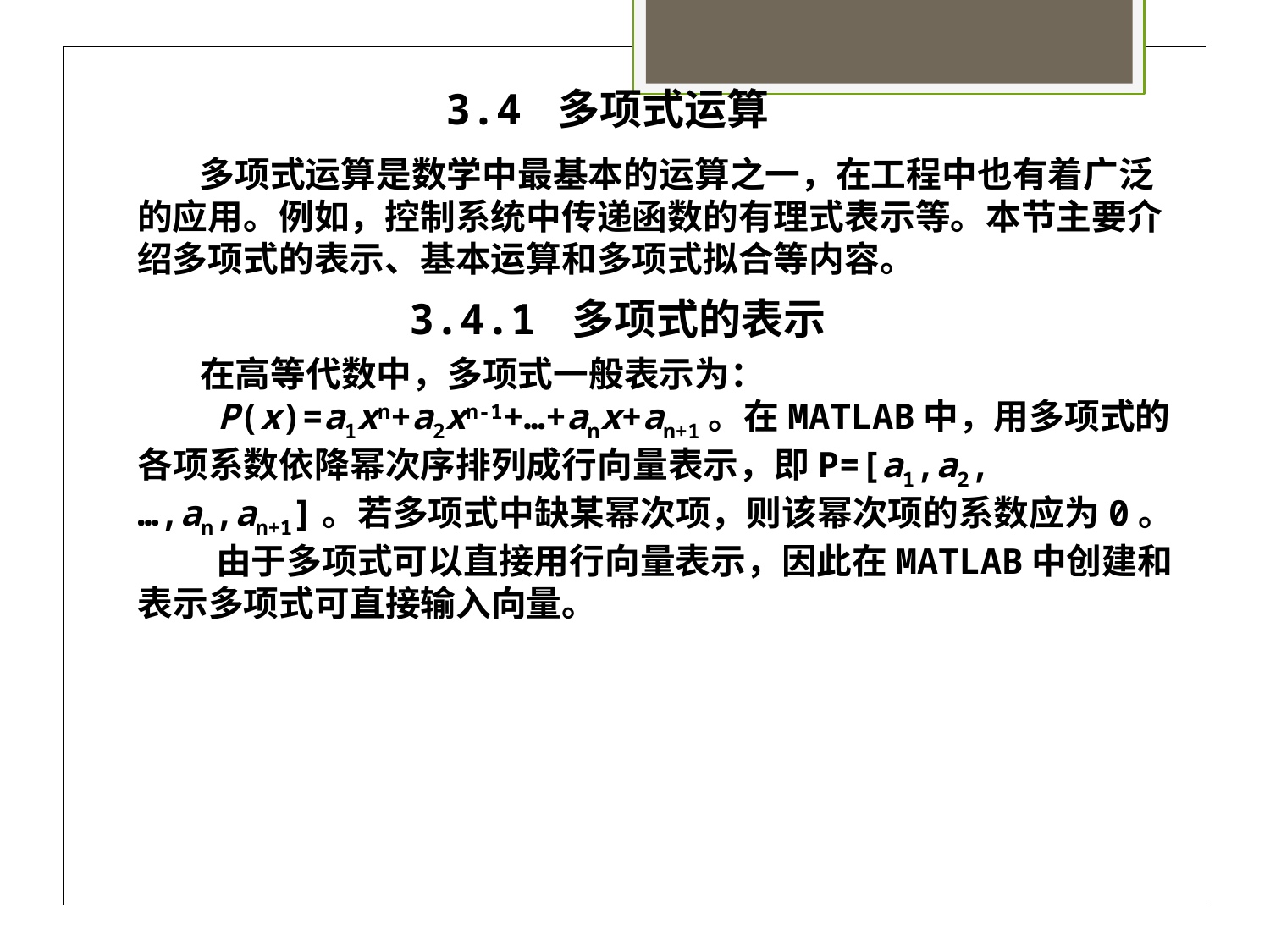

3.4 多项式运算
  多项式运算是数学中最基本的运算之一，在工程中也有着广泛的应用。例如，控制系统中传递函数的有理式表示等。本节主要介绍多项式的表示、基本运算和多项式拟合等内容。
3.4.1 多项式的表示
  在高等代数中，多项式一般表示为：
  P(x)=a1xn+a2xn-1+…+anx+an+1。在MATLAB中，用多项式的各项系数依降幂次序排列成行向量表示，即P=[a1,a2,…,an,an+1]。若多项式中缺某幂次项，则该幂次项的系数应为0。
    由于多项式可以直接用行向量表示，因此在MATLAB中创建和表示多项式可直接输入向量。